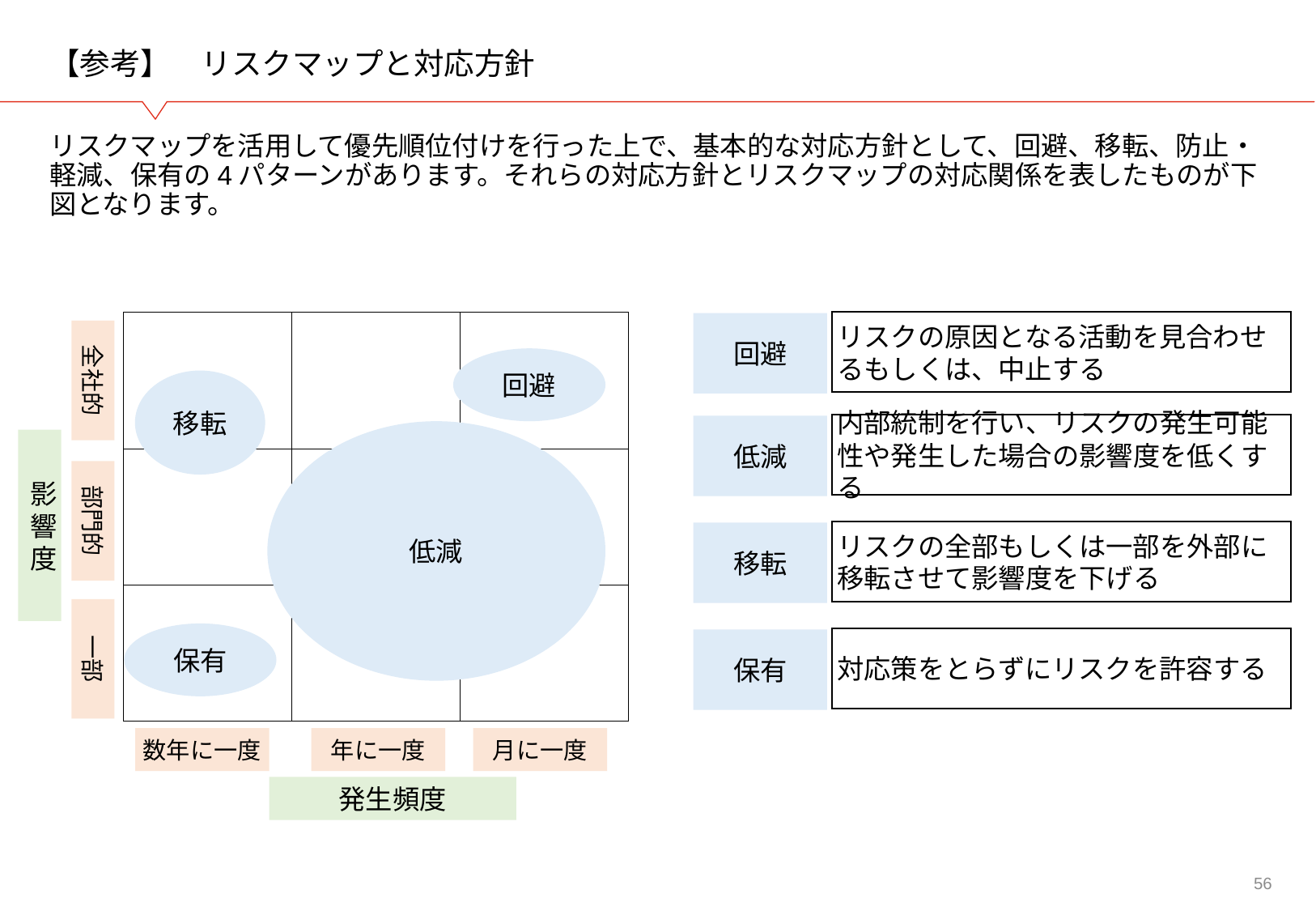

【参考】　リスクマップと対応方針
リスクマップを活用して優先順位付けを行った上で、基本的な対応方針として、回避、移転、防止・軽減、保有の4パターンがあります。それらの対応方針とリスクマップの対応関係を表したものが下図となります。
リスクの原因となる活動を見合わせるもしくは、中止する
|  |  |  |  |
| --- | --- | --- | --- |
|  |  |  |  |
|  |  |  |  |
|  |  |  |  |
回避
全社的
回避
移転
内部統制を行い、リスクの発生可能性や発生した場合の影響度を低くする
低減
低減
影響度
部門的
リスクの全部もしくは一部を外部に移転させて影響度を下げる
移転
一部
保有
対応策をとらずにリスクを許容する
保有
数年に一度
年に一度
月に一度
発生頻度